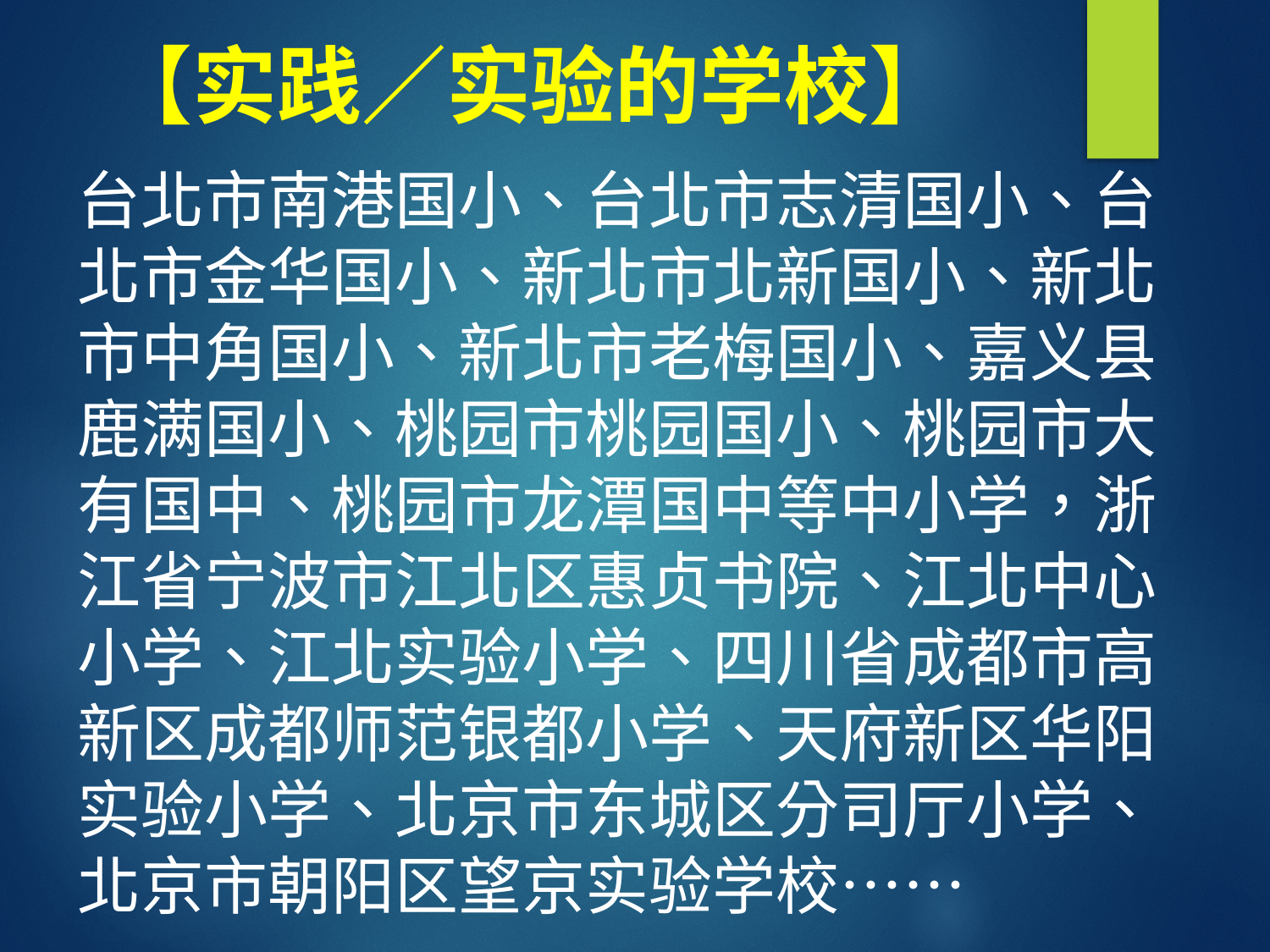

# 【实践／实验的学校】
台北市南港国小、台北市志清国小、台北市金华国小、新北市北新国小、新北市中角国小、新北市老梅国小、嘉义县鹿满国小、桃园市桃园国小、桃园市大有国中、桃园市龙潭国中等中小学，浙江省宁波市江北区惠贞书院、江北中心小学、江北实验小学、四川省成都市高新区成都师范银都小学、天府新区华阳实验小学、北京市东城区分司厅小学、北京市朝阳区望京实验学校⋯⋯